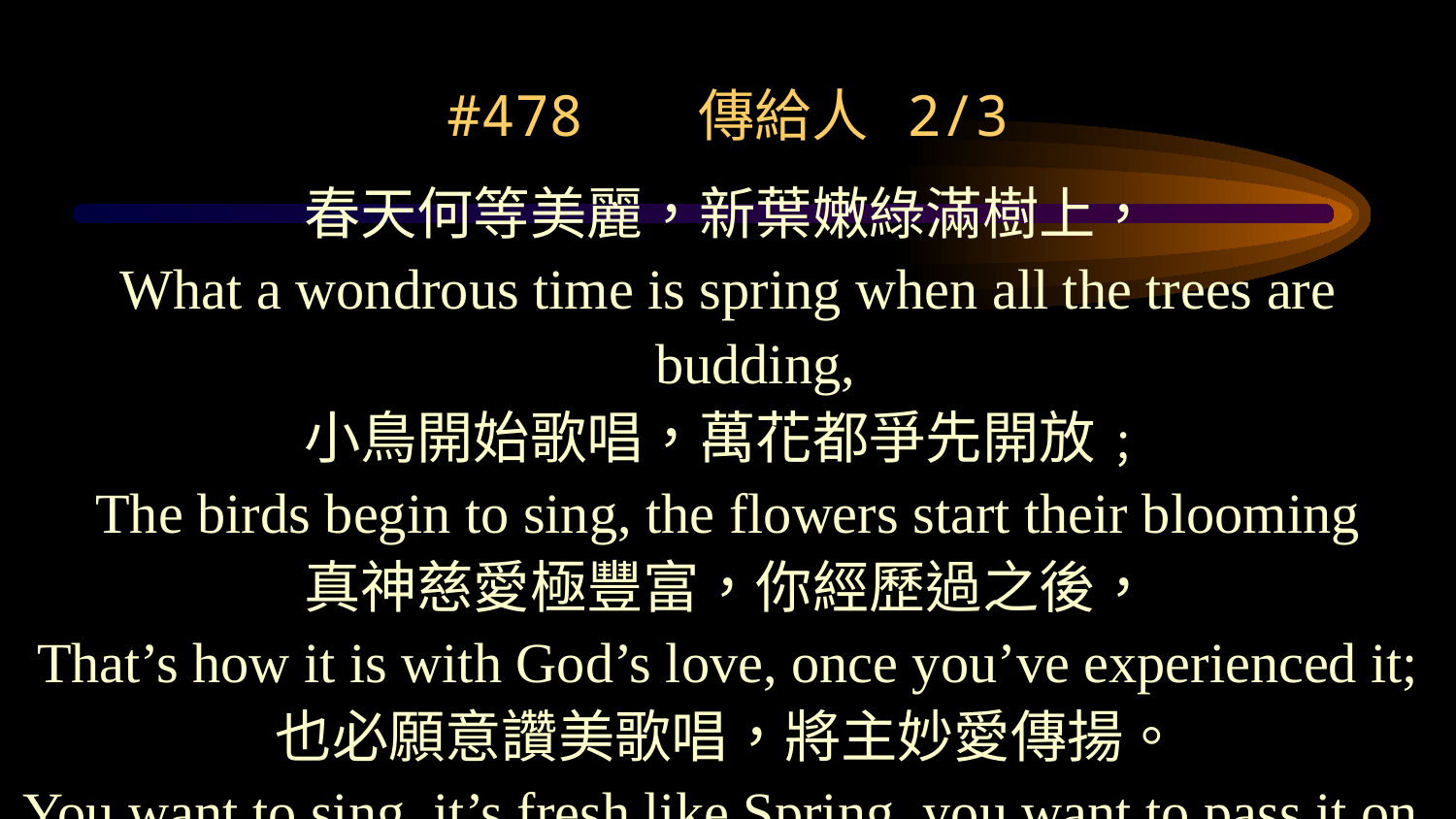

# #478   傳給人  2/3
春天何等美麗，新葉嫩綠滿樹上，
What a wondrous time is spring when all the trees are budding,
小鳥開始歌唱，萬花都爭先開放﹔
The birds begin to sing, the flowers start their blooming
真神慈愛極豐富，你經歷過之後，
That’s how it is with God’s love, once you’ve experienced it;
也必願意讚美歌唱，將主妙愛傳揚。
You want to sing, it’s fresh like Spring, you want to pass it on.